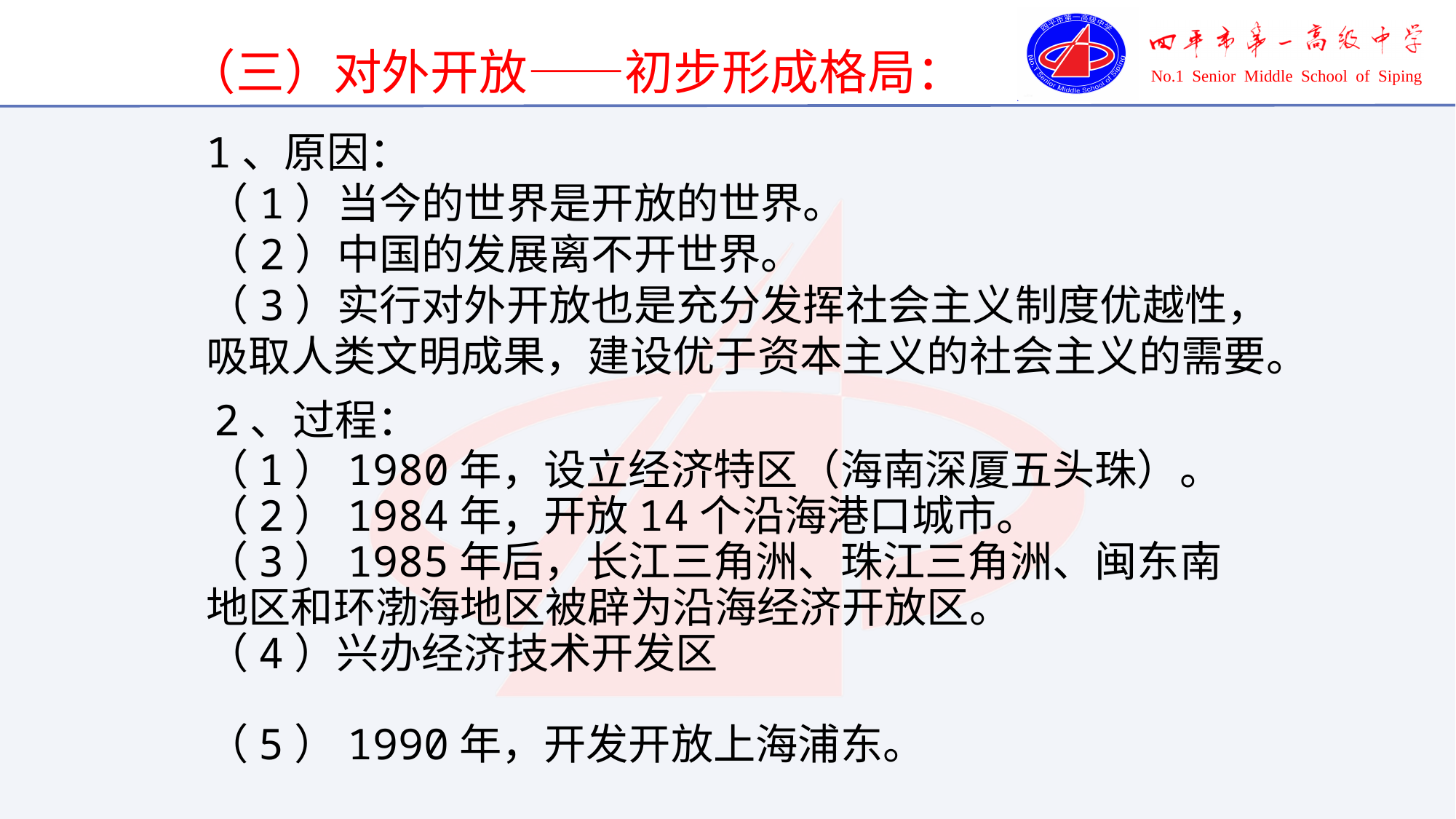

（三）对外开放——初步形成格局：
1、原因：
（1）当今的世界是开放的世界。
（2）中国的发展离不开世界。
（3）实行对外开放也是充分发挥社会主义制度优越性，吸取人类文明成果，建设优于资本主义的社会主义的需要。

2、过程：
（1）1980年，设立经济特区（海南深厦五头珠）。
（2）1984年，开放14个沿海港口城市。
（3）1985年后，长江三角洲、珠江三角洲、闽东南地区和环渤海地区被辟为沿海经济开放区。
（4）兴办经济技术开发区

（5）1990年，开发开放上海浦东。